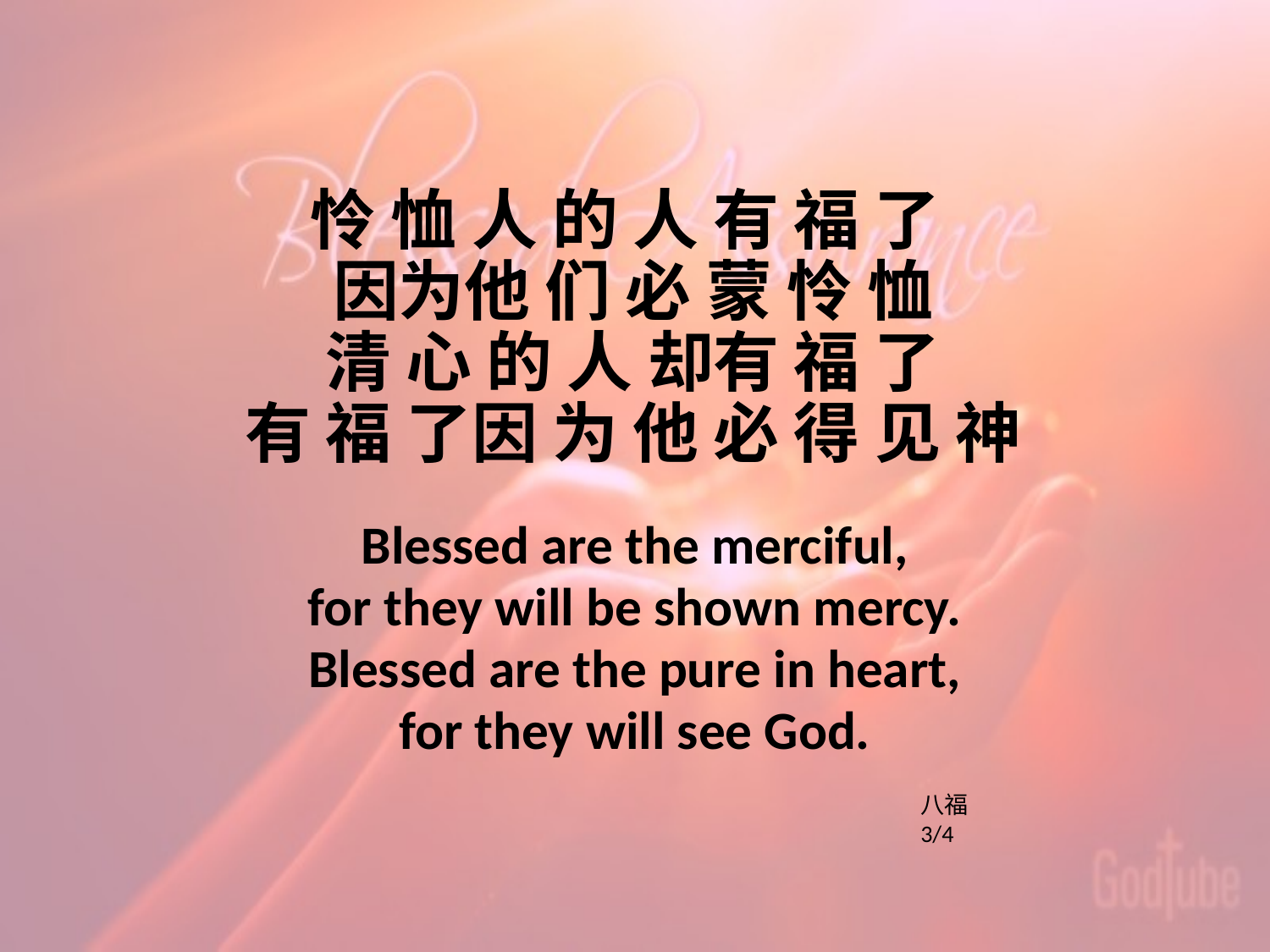

# 怜 恤 人 的 人 有 福 了 因为他 们 必 蒙 怜 恤 清 心 的 人 却有 福 了 有 福 了因 为 他 必 得 见 神
Blessed are the merciful,
for they will be shown mercy.
Blessed are the pure in heart,
for they will see God.

八福 3/4